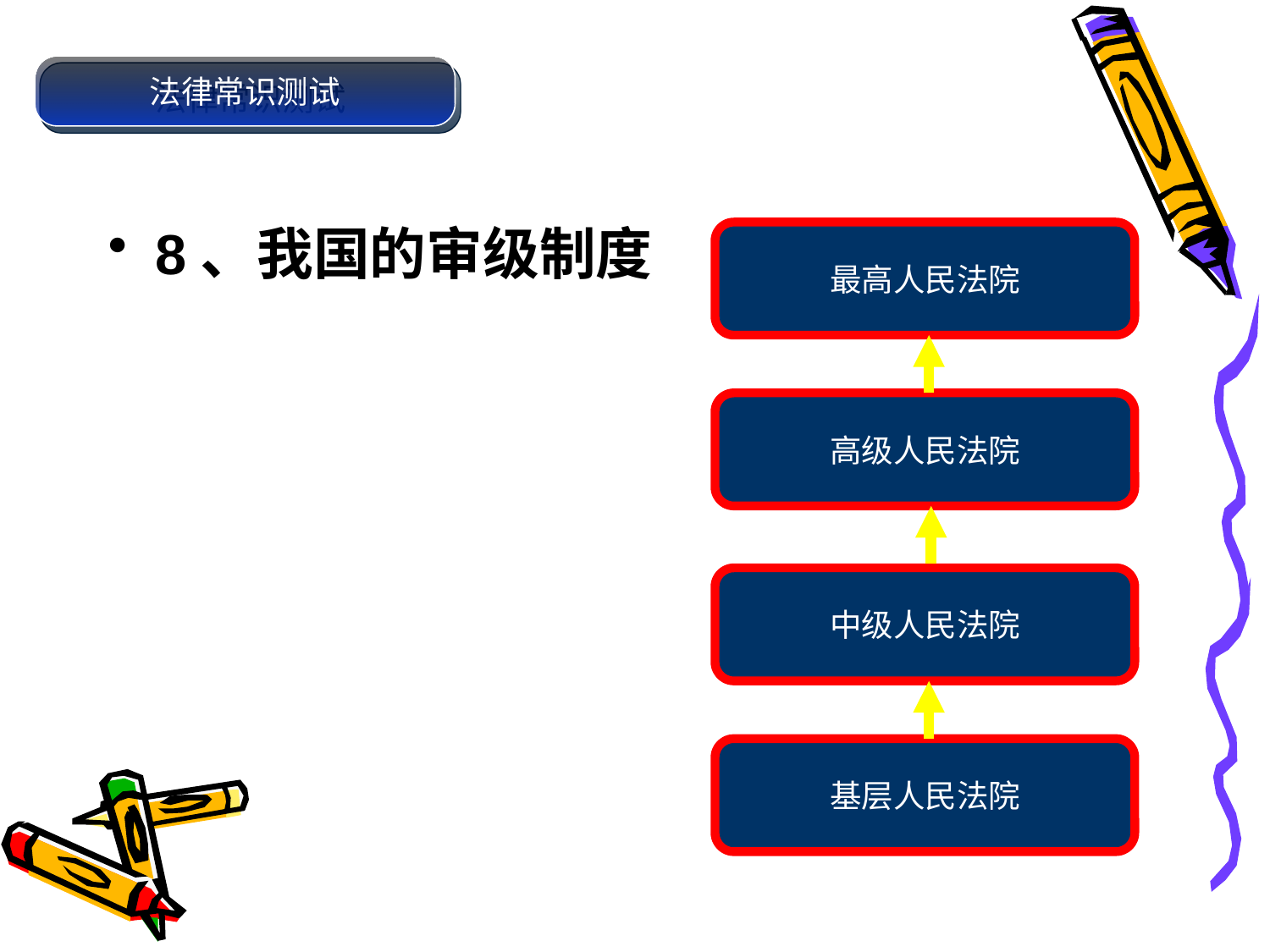

法律常识测试
8、我国的审级制度
最高人民法院

高级人民法院

中级人民法院

基层人民法院